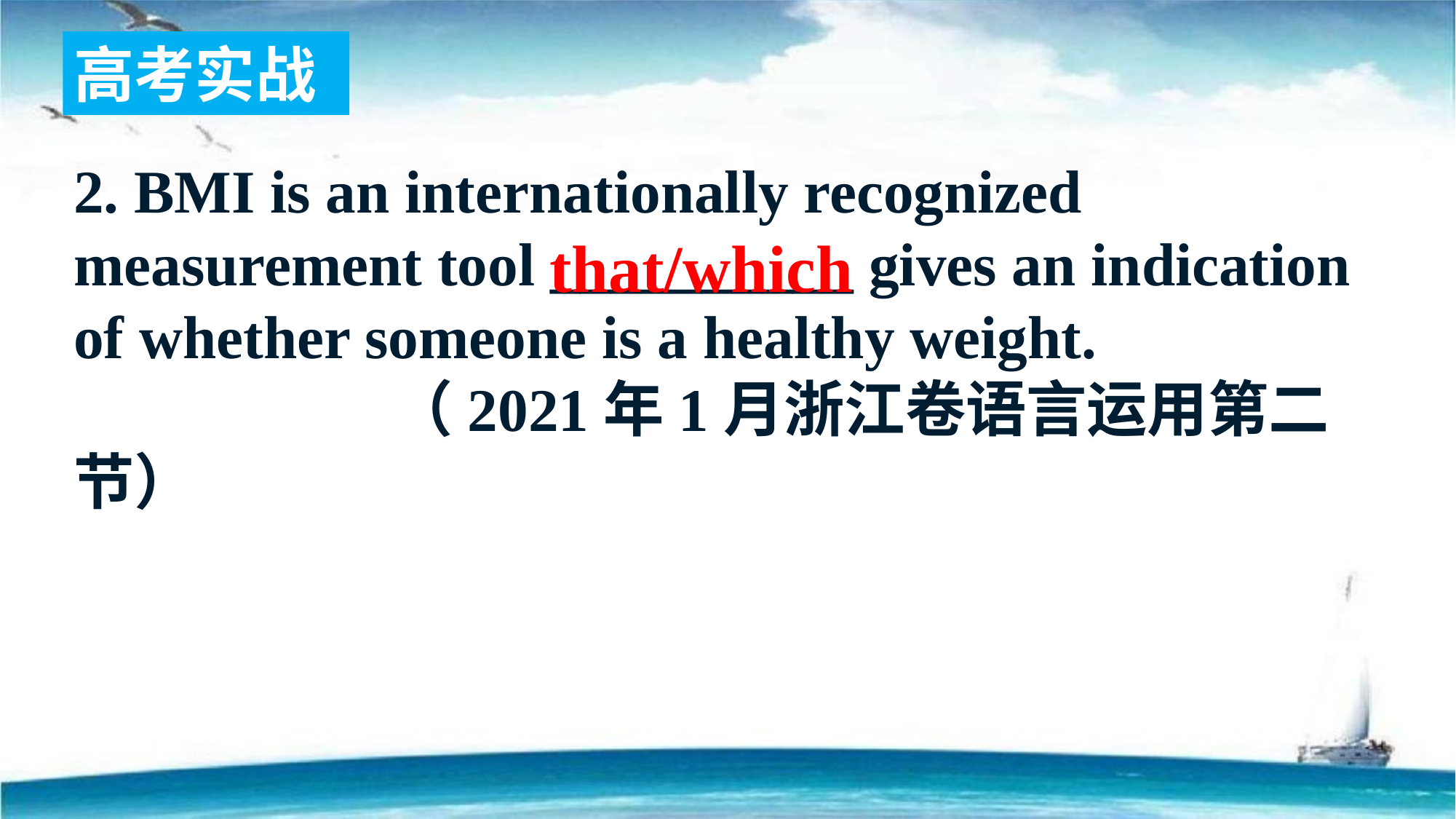

高考实战
2. BMI is an internationally recognized measurement tool __________ gives an indication of whether someone is a healthy weight.
                      （2021年1月浙江卷语言运用第二节）
that/which